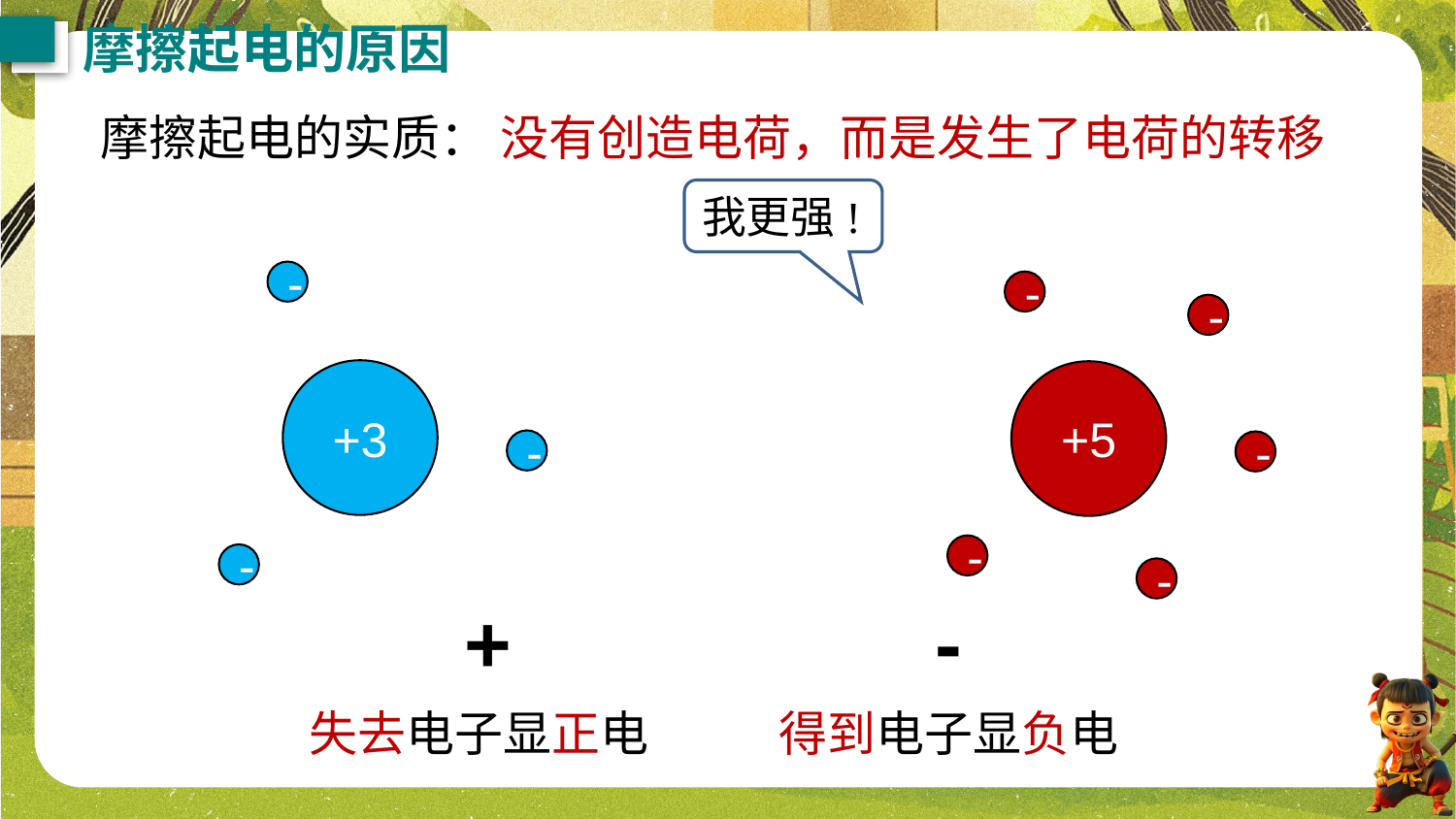

摩擦起电的原因

摩擦起电的实质：
没有创造电荷，而是发生了电荷的转移
我更强!
-
-
-
+3
+5
-
-
-
-
-
+
-
失去电子显正电
得到电子显负电